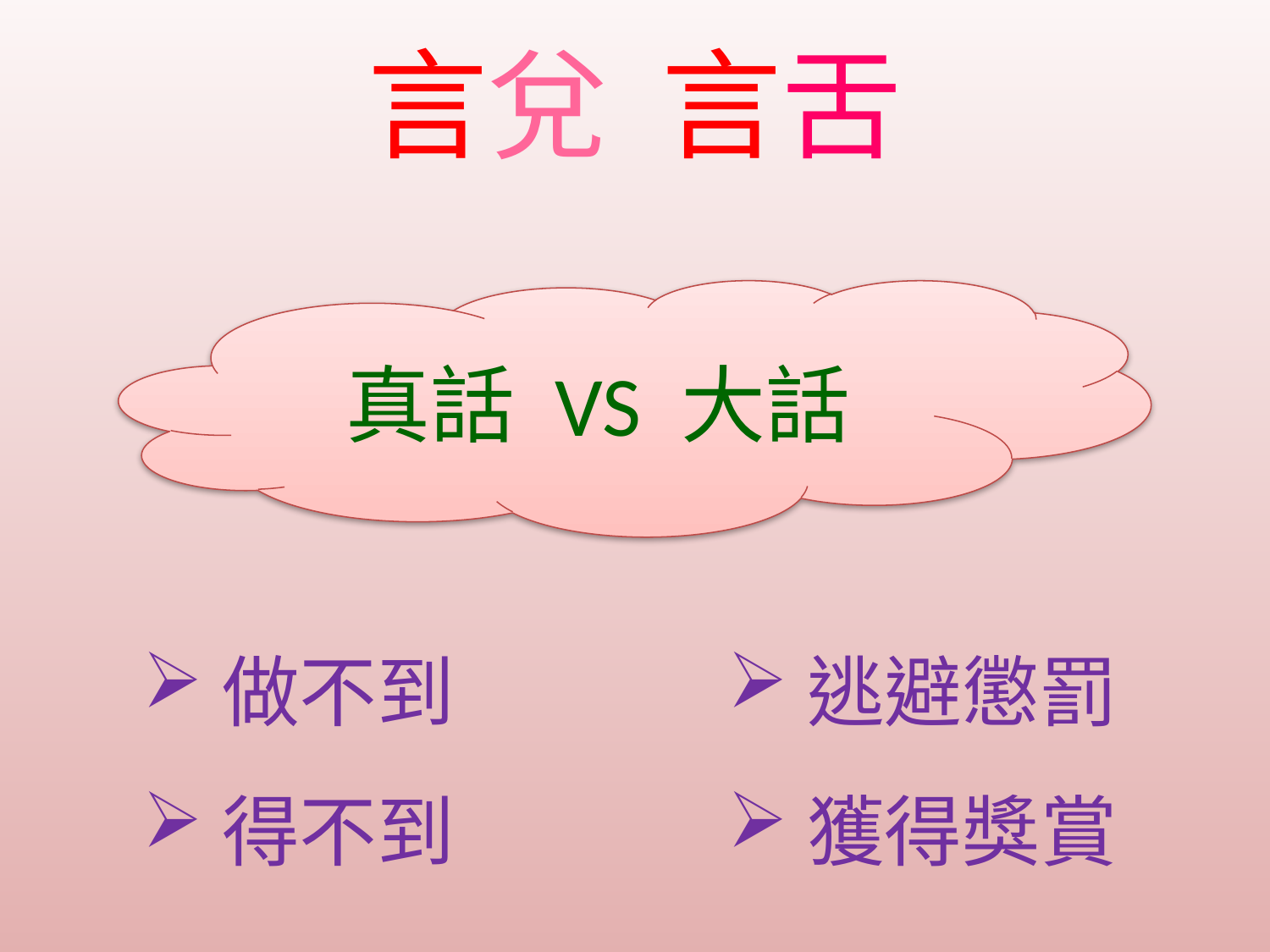

# 言兌  言舌

真話 VS 大話
做不到
得不到
逃避懲罰
獲得獎賞